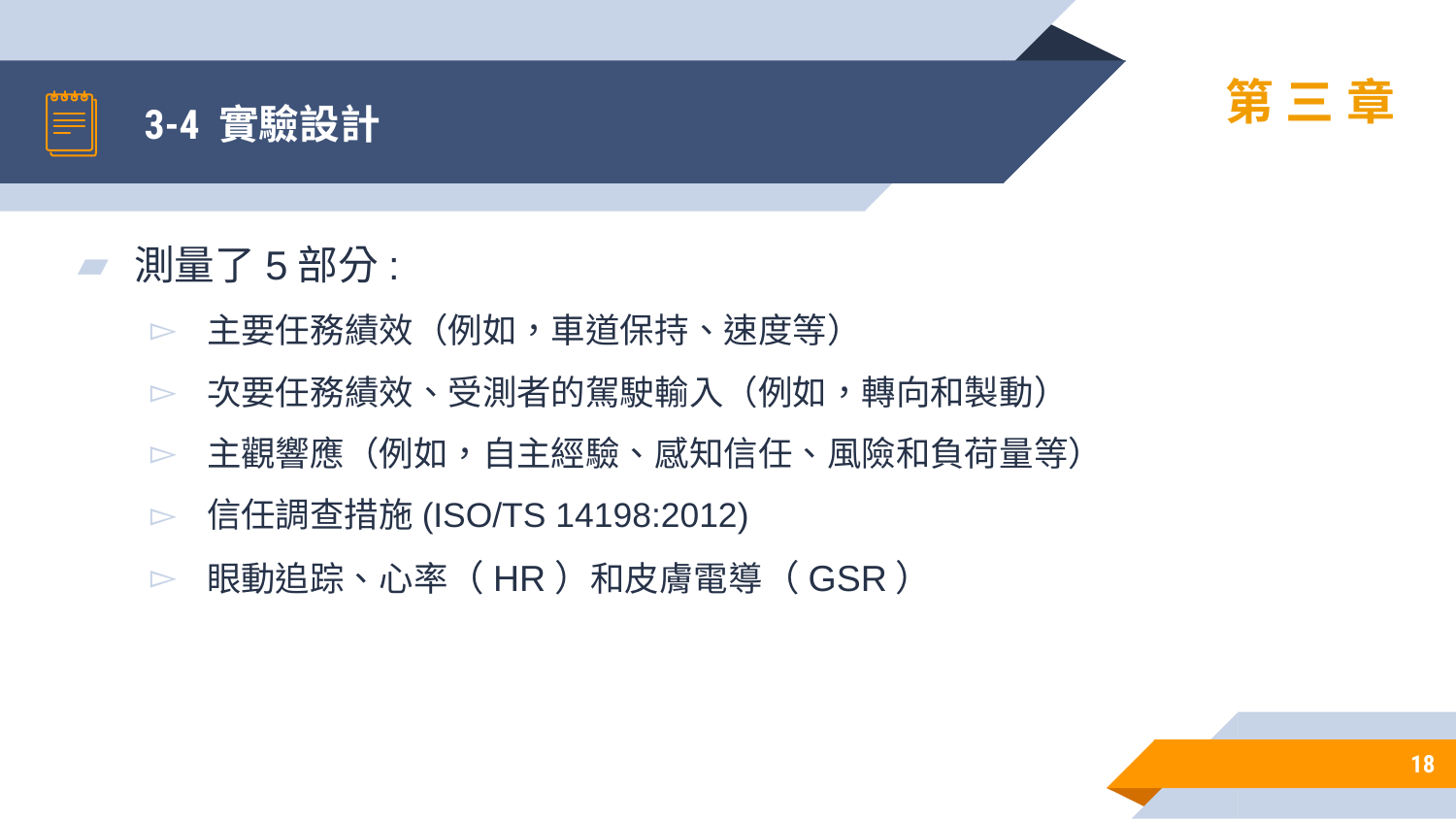

# 3-4 實驗設計
第三章

測量了5部分:
主要任務績效（例如，車道保持、速度等）
次要任務績效、受測者的駕駛輸入（例如，轉向和製動）
主觀響應（例如，自主經驗、感知信任、風險和負荷量等）
信任調查措施(ISO/TS 14198:2012)
眼動追踪、心率（HR）和皮膚電導（GSR）

18